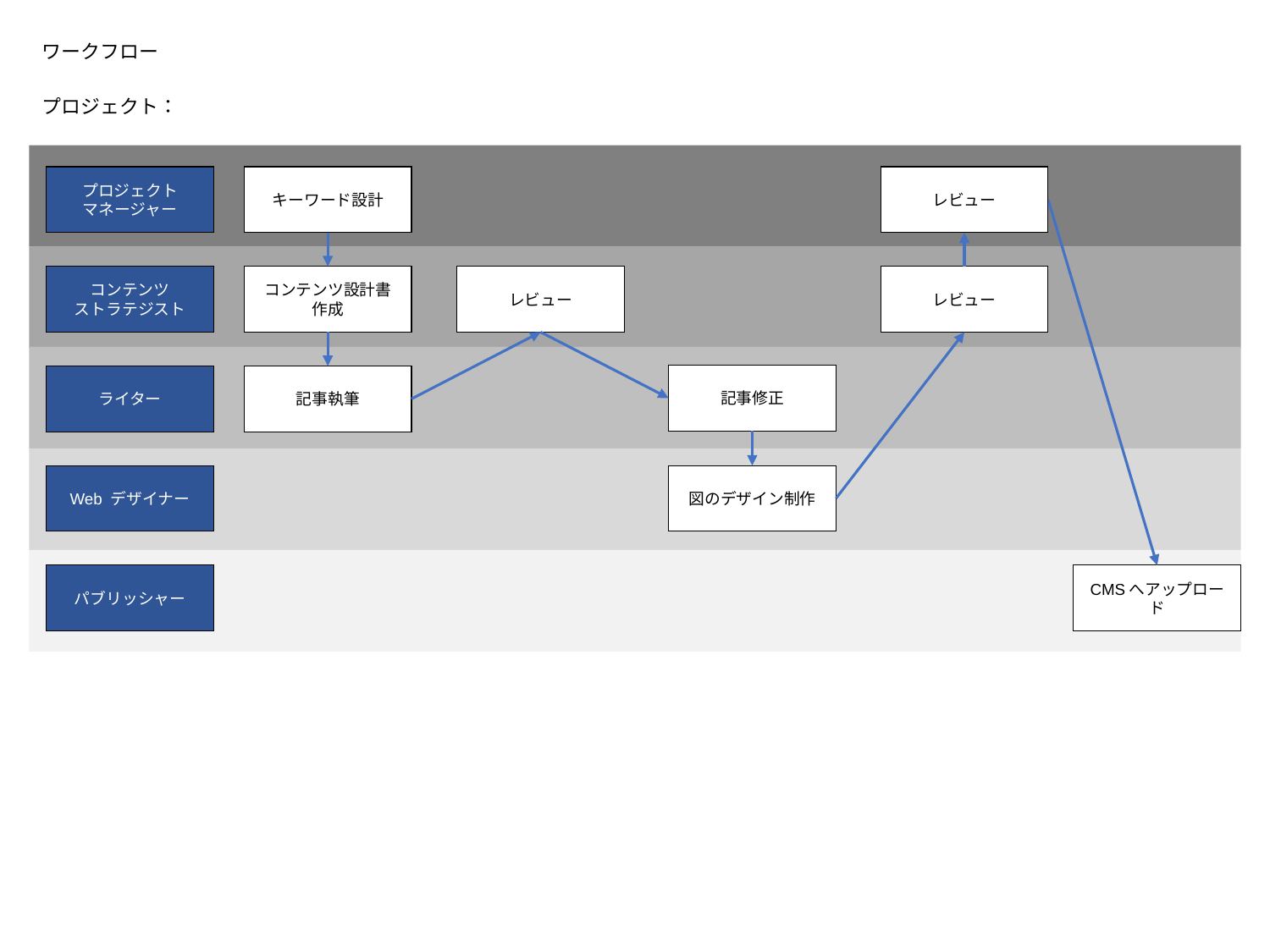

ワークフロー
プロジェクト：

レビュー
プロジェクト
マネージャー
キーワード設計

レビュー
レビュー
コンテンツ
ストラテジスト
コンテンツ設計書作成

記事修正
ライター
記事執筆

Web デザイナー
図のデザイン制作

パブリッシャー
CMSへアップロード